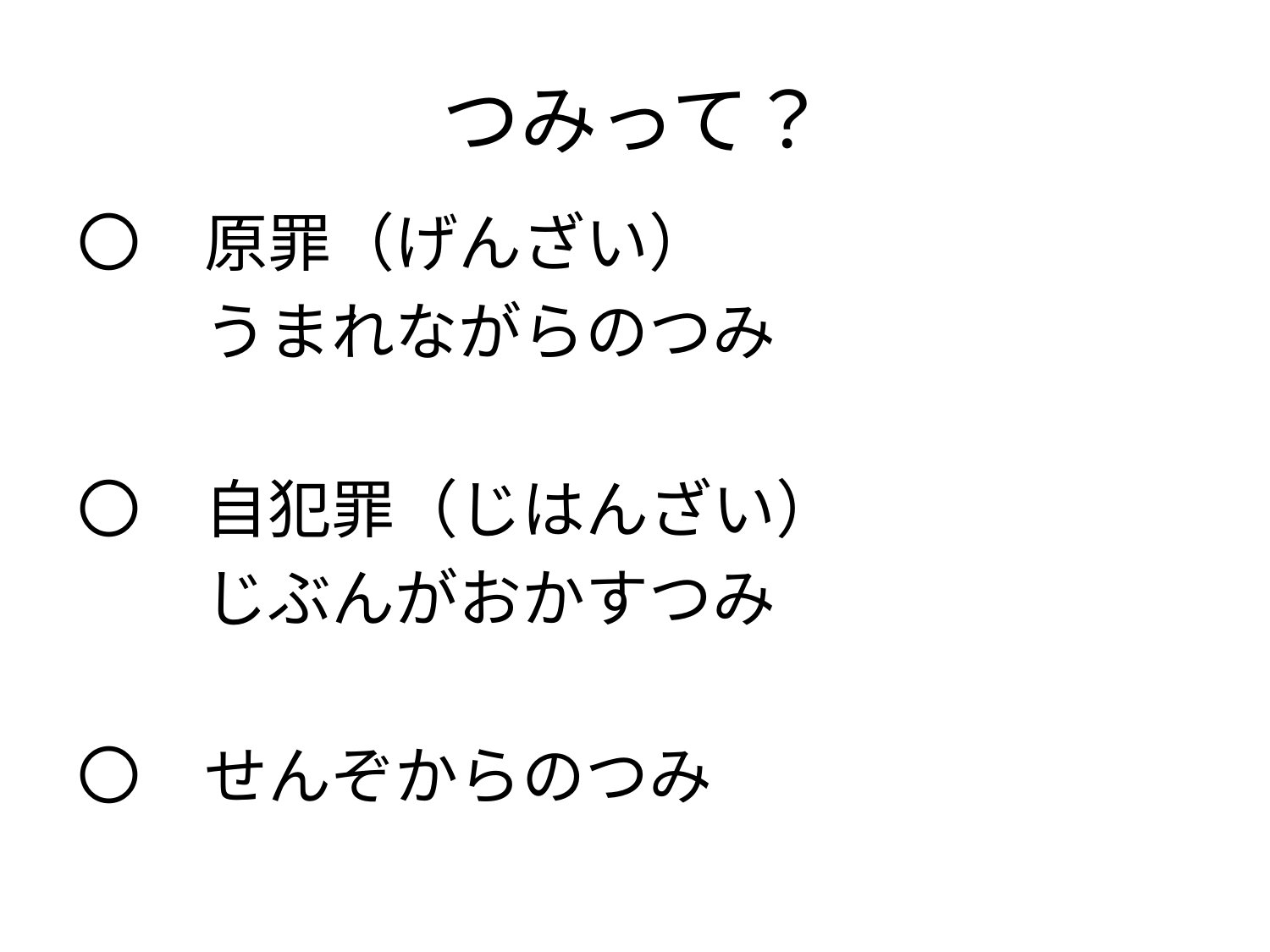

# つみって？
〇　原罪（げんざい）
　　うまれながらのつみ

〇　自犯罪（じはんざい）
　　じぶんがおかすつみ

〇　せんぞからのつみ